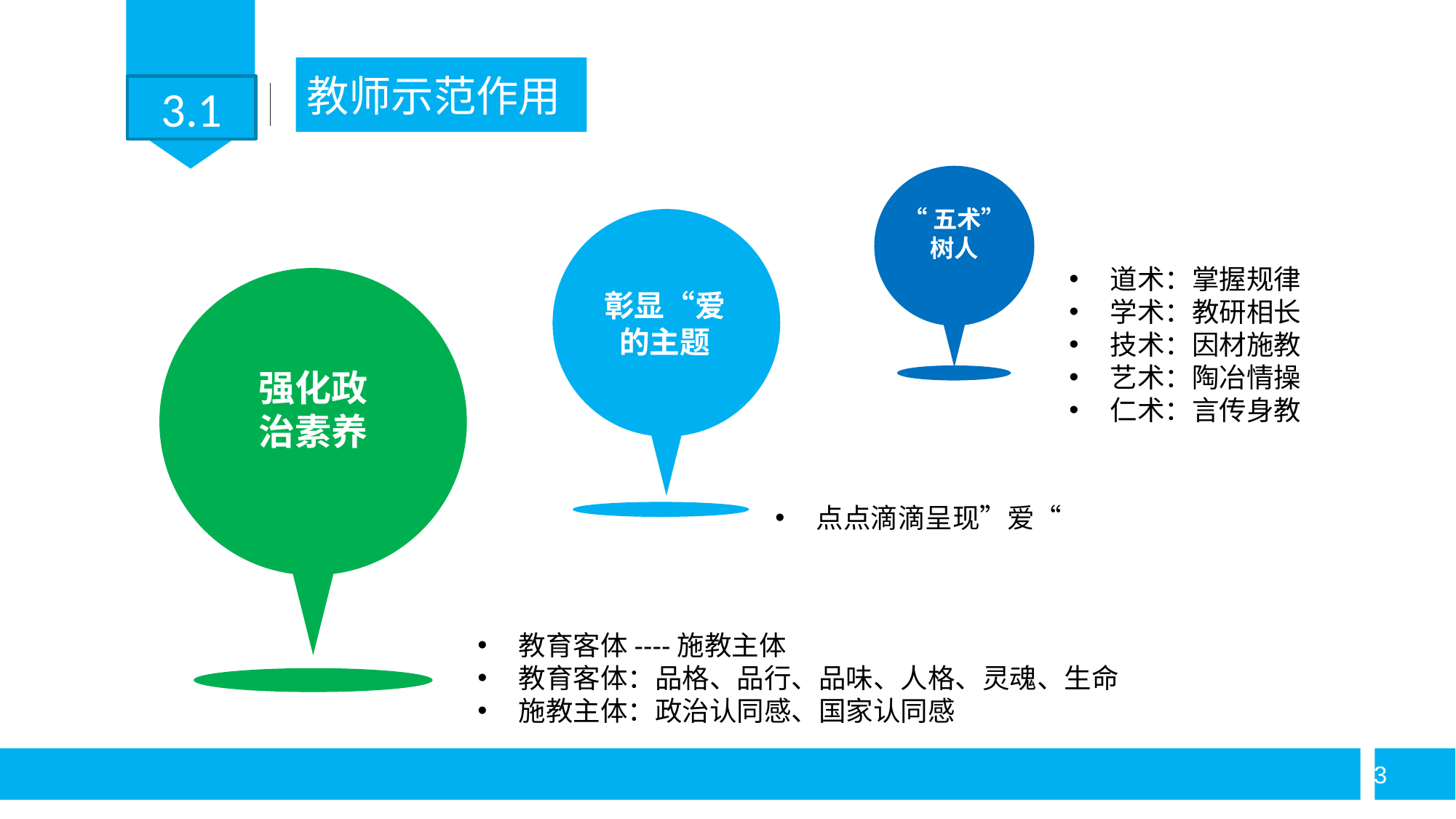

教师示范作用
3.1

“五术”
树人

彰显“爱的主题

道术：掌握规律
学术：教研相长
技术：因材施教
艺术：陶冶情操
仁术：言传身教

强化政治素养

点点滴滴呈现”爱“
教育客体----施教主体
教育客体：品格、品行、品味、人格、灵魂、生命
施教主体：政治认同感、国家认同感